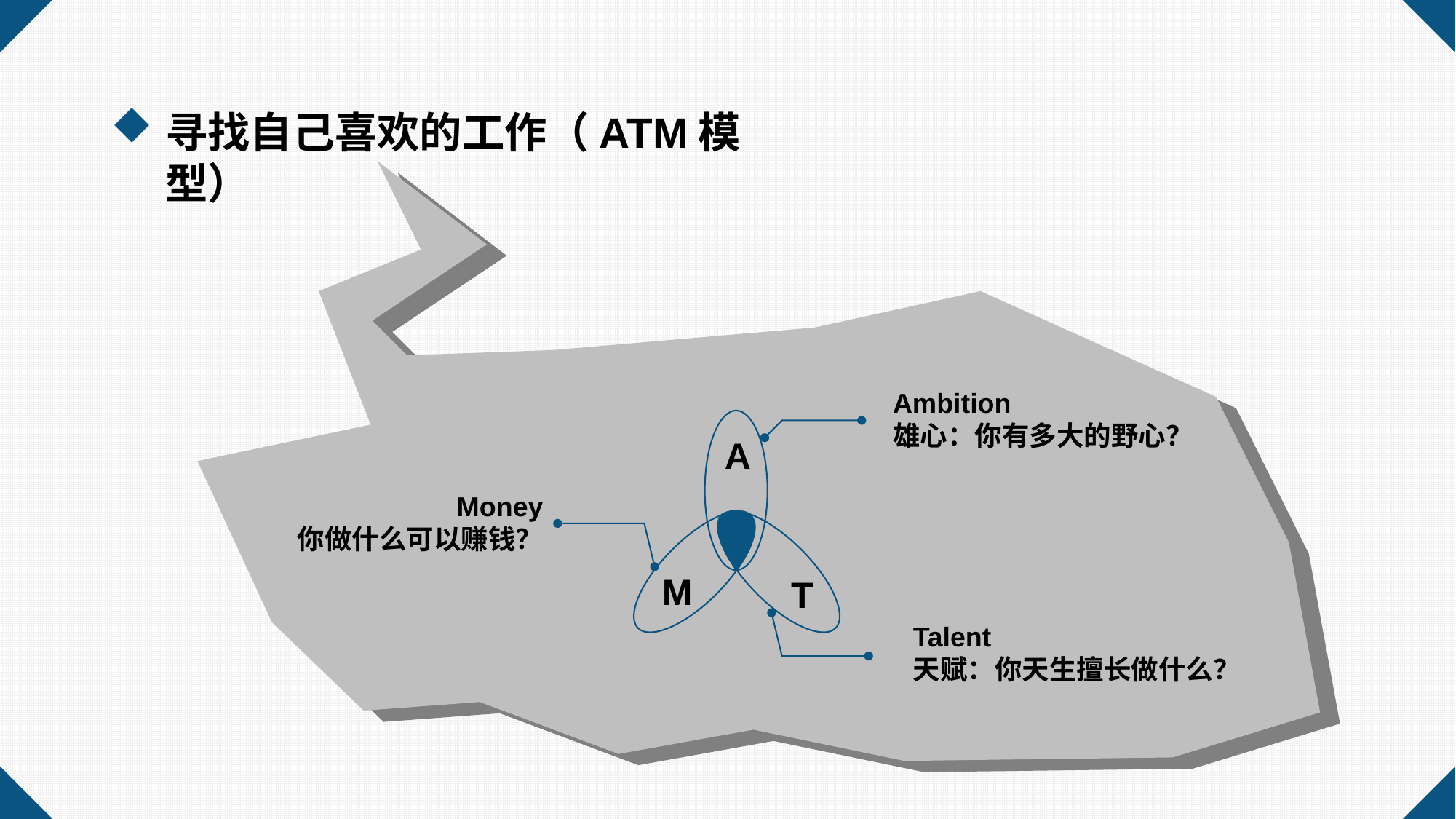

寻找自己喜欢的工作（ATM模型）

Ambition
雄心：你有多大的野心？

A
Money
你做什么可以赚钱？

M
T

Talent
天赋：你天生擅长做什么？